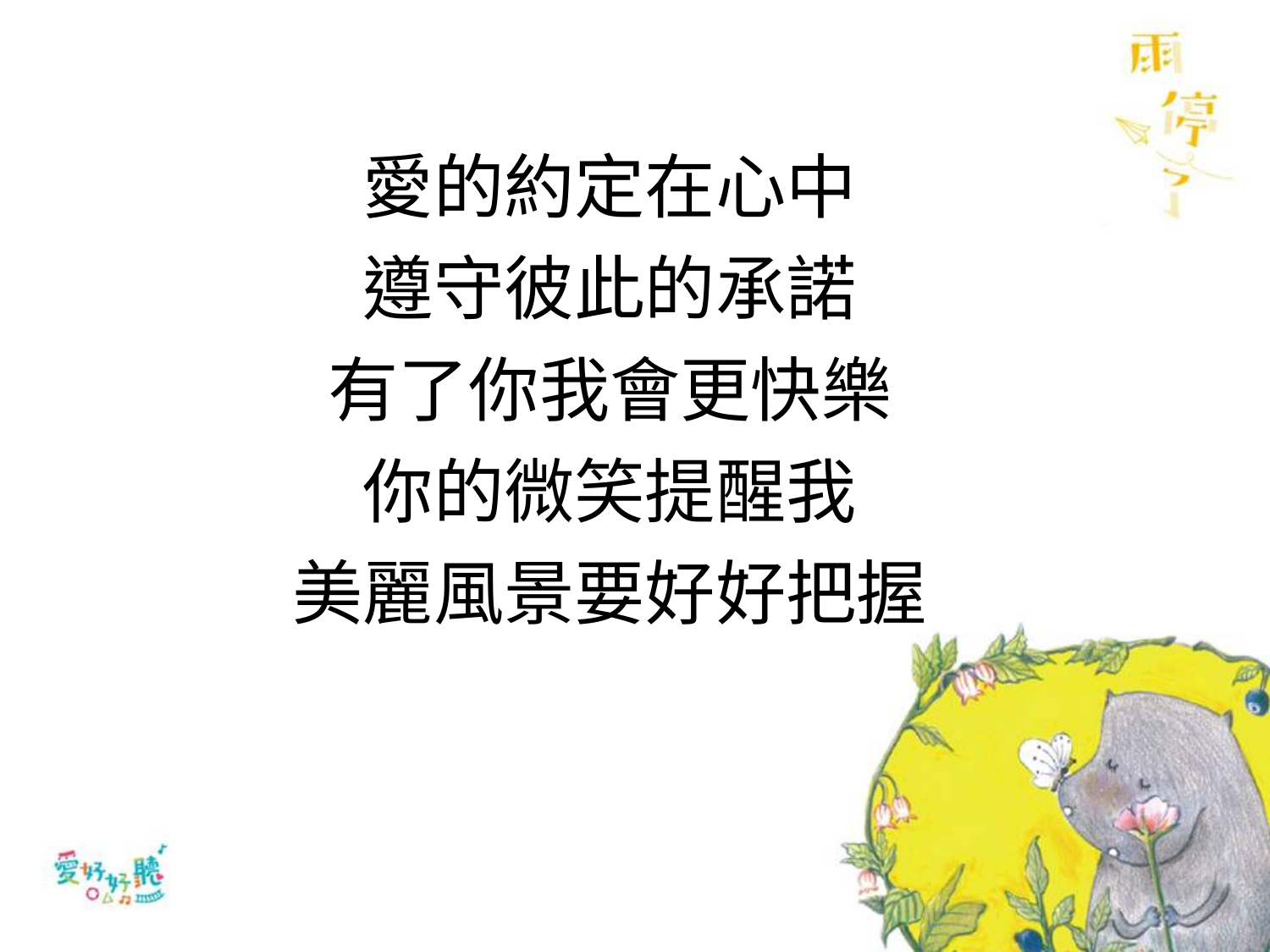

愛的約定在心中
遵守彼此的承諾
有了你我會更快樂
你的微笑提醒我
美麗風景要好好把握